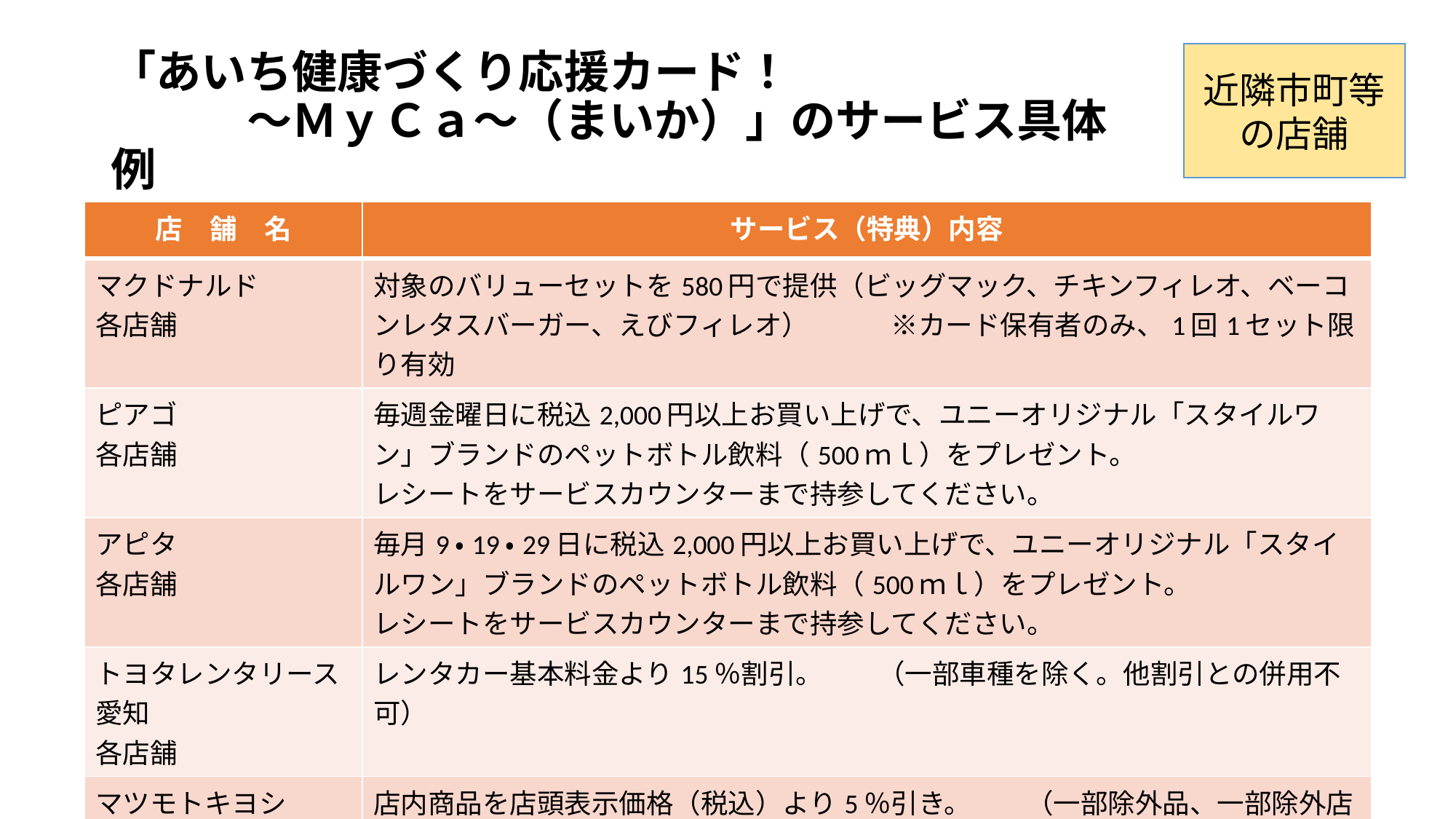

# 「あいち健康づくり応援カード！ 　　　～ＭｙＣａ～（まいか）」のサービス具体例
近隣市町等の店舗
| 店　舗　名 | サービス（特典）内容 |
| --- | --- |
| マクドナルド　 各店舗 | 対象のバリューセットを580円で提供（ビッグマック、チキンフィレオ、ベーコンレタスバーガー、えびフィレオ）　　　※カード保有者のみ、1回1セット限り有効 |
| ピアゴ　 各店舗 | 毎週金曜日に税込2,000円以上お買い上げで、ユニーオリジナル「スタイルワン」ブランドのペットボトル飲料（500ｍｌ）をプレゼント。 レシートをサービスカウンターまで持参してください。 |
| アピタ　 各店舗 | 毎月9・19・29日に税込2,000円以上お買い上げで、ユニーオリジナル「スタイルワン」ブランドのペットボトル飲料（500ｍｌ）をプレゼント。 レシートをサービスカウンターまで持参してください。 |
| トヨタレンタリース愛知 各店舗 | レンタカー基本料金より15％割引。　　（一部車種を除く。他割引との併用不可） |
| マツモトキヨシ　 各店舗 | 店内商品を店頭表示価格（税込）より5％引き。　　（一部除外品、一部除外店舗あり） |